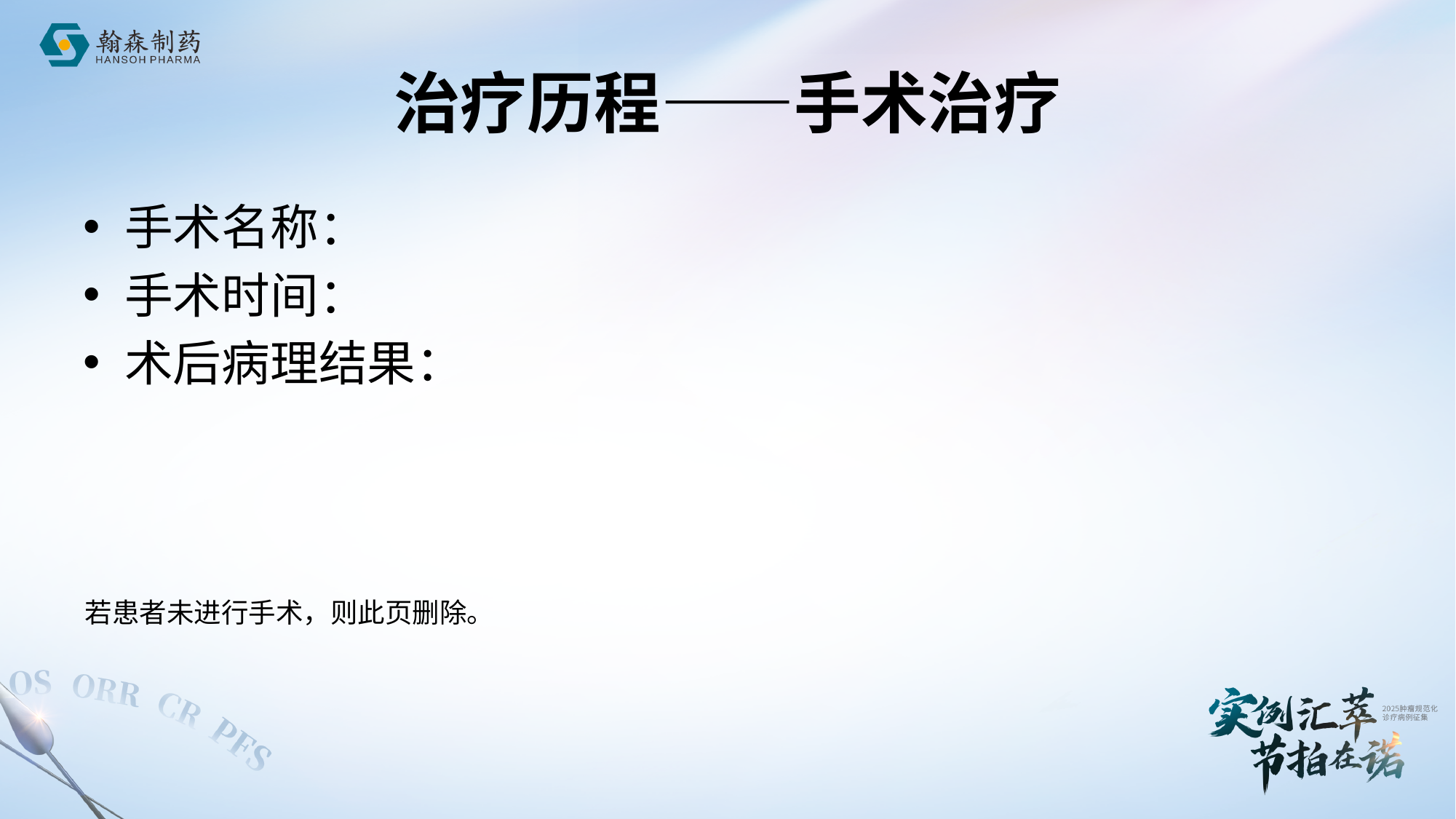

# 治疗历程——手术治疗
手术名称：
手术时间：
术后病理结果：

若患者未进行手术，则此页删除。